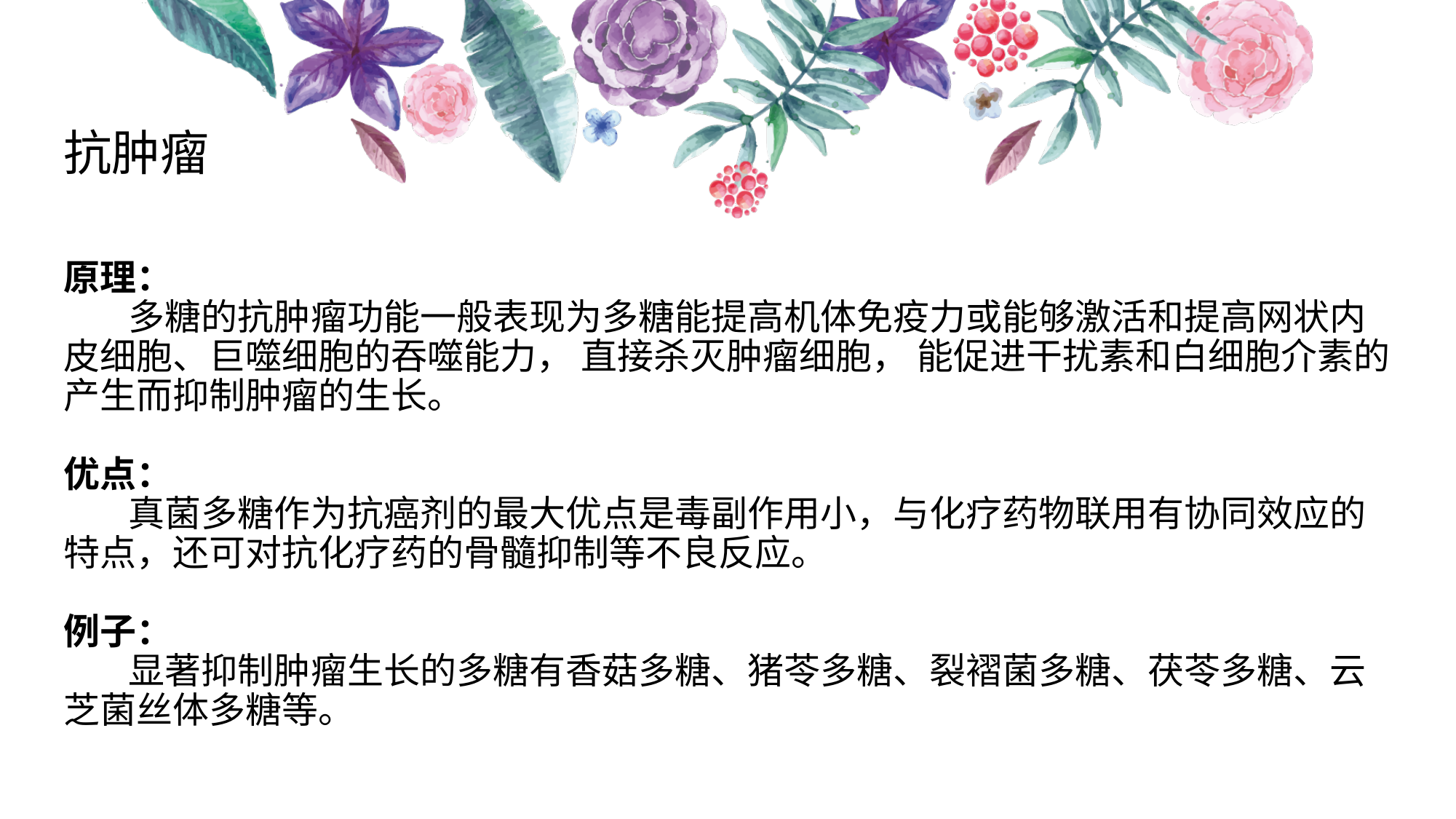

# 抗肿瘤 原理： 多糖的抗肿瘤功能一般表现为多糖能提高机体免疫力或能够激活和提高网状内皮细胞、巨噬细胞的吞噬能力， 直接杀灭肿瘤细胞， 能促进干扰素和白细胞介素的产生而抑制肿瘤的生长。 优点： 真菌多糖作为抗癌剂的最大优点是毒副作用小，与化疗药物联用有协同效应的特点，还可对抗化疗药的骨髓抑制等不良反应。 例子： 显著抑制肿瘤生长的多糖有香菇多糖、猪苓多糖、裂褶菌多糖、茯苓多糖、云芝菌丝体多糖等。